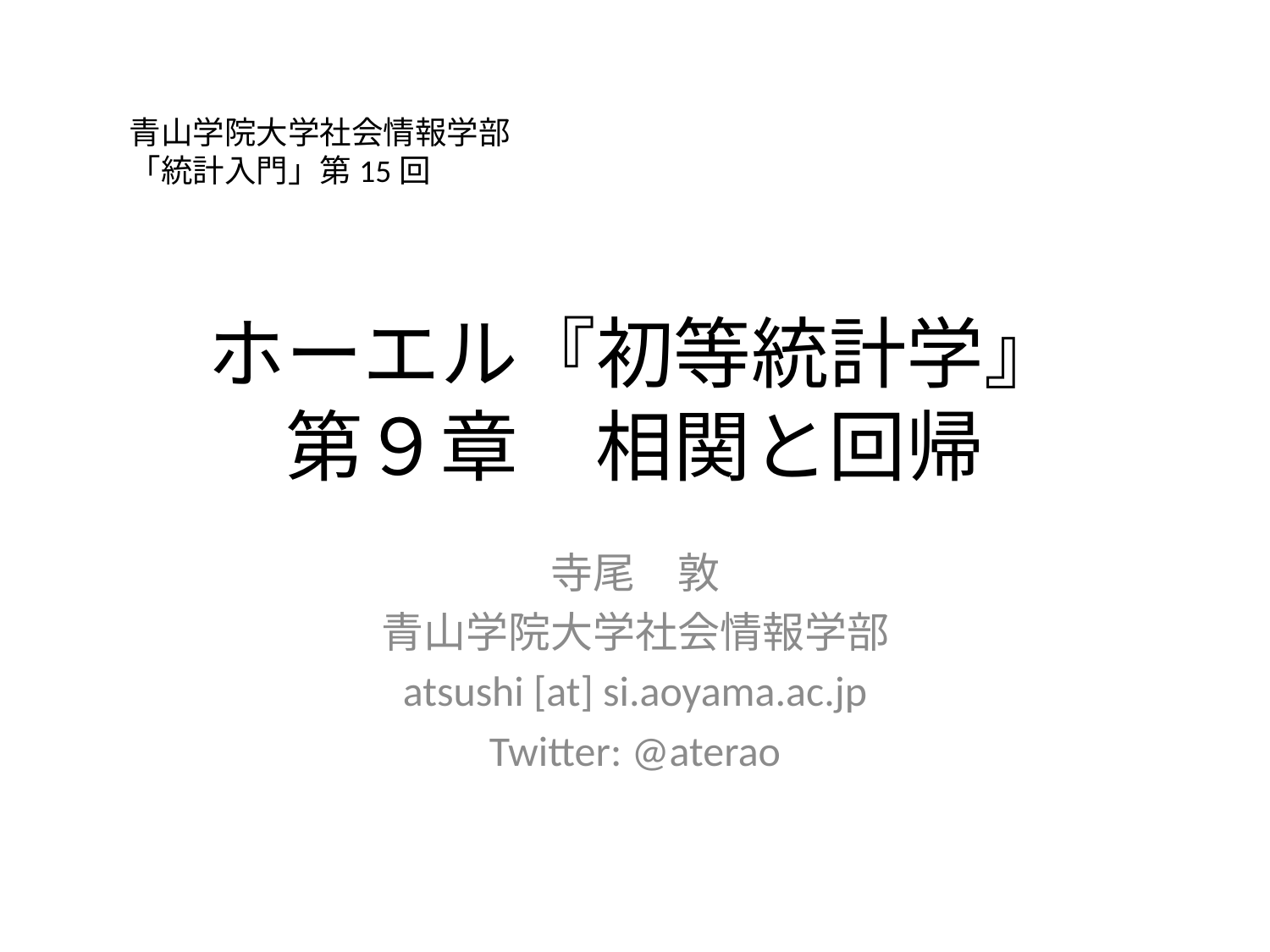

青山学院大学社会情報学部
「統計入門」第15回
# ホーエル『初等統計学』 第９章　相関と回帰
寺尾　敦
青山学院大学社会情報学部
atsushi [at] si.aoyama.ac.jp
Twitter: @aterao